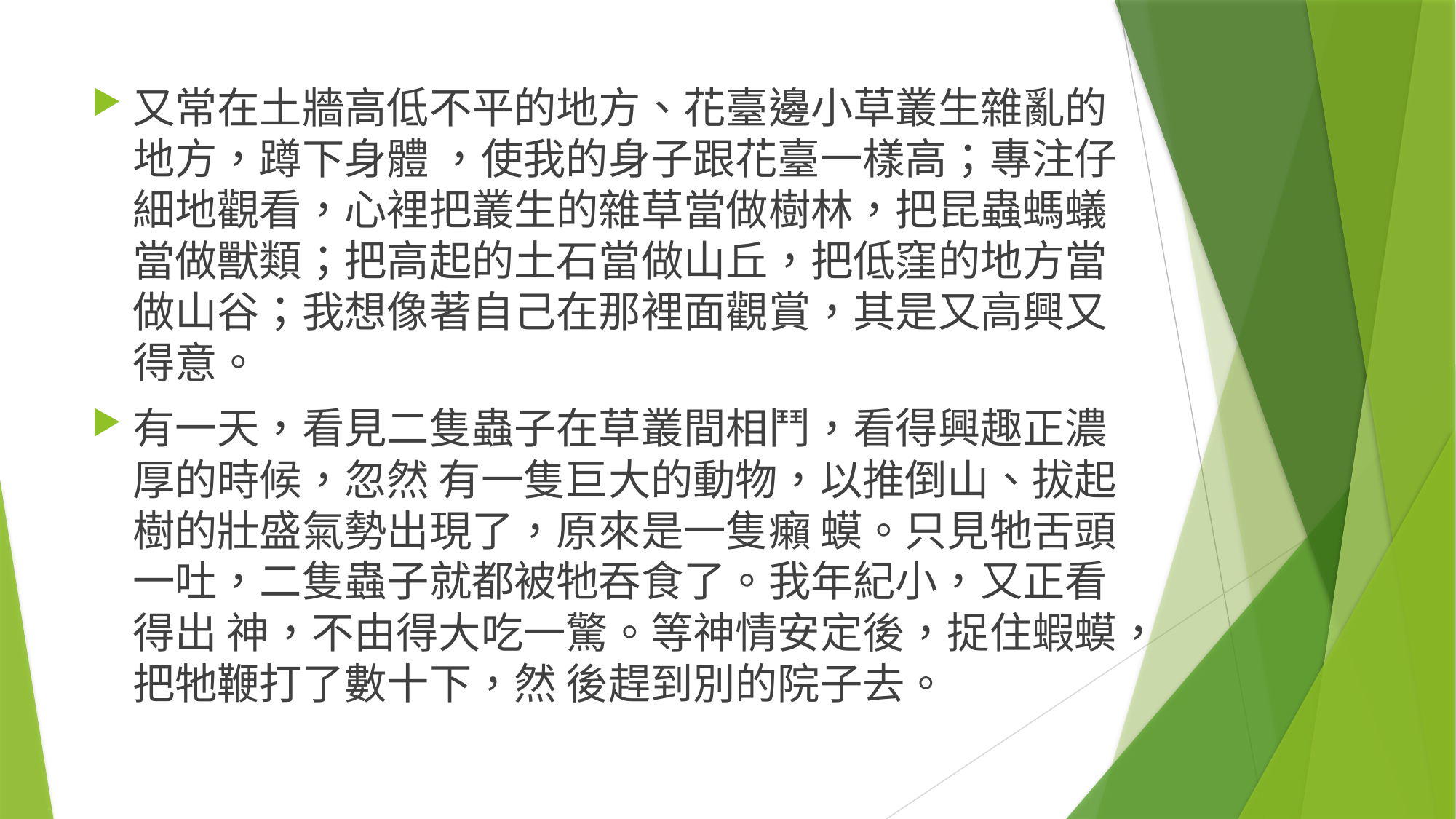

又常在土牆高低不平的地方、花臺邊小草叢生雜亂的地方，蹲下身體 ，使我的身子跟花臺一樣高；專注仔細地觀看，心裡把叢生的雜草當做樹林，把昆蟲螞蟻當做獸類；把高起的土石當做山丘，把低窪的地方當做山谷；我想像著自己在那裡面觀賞，其是又高興又得意。
有一天，看見二隻蟲子在草叢間相鬥，看得興趣正濃厚的時候，忽然 有一隻巨大的動物，以推倒山、拔起樹的壯盛氣勢出現了，原來是一隻癩 蟆。只見牠舌頭一吐，二隻蟲子就都被牠吞食了。我年紀小，又正看得出 神，不由得大吃一驚。等神情安定後，捉住蝦蟆，把牠鞭打了數十下，然 後趕到別的院子去。